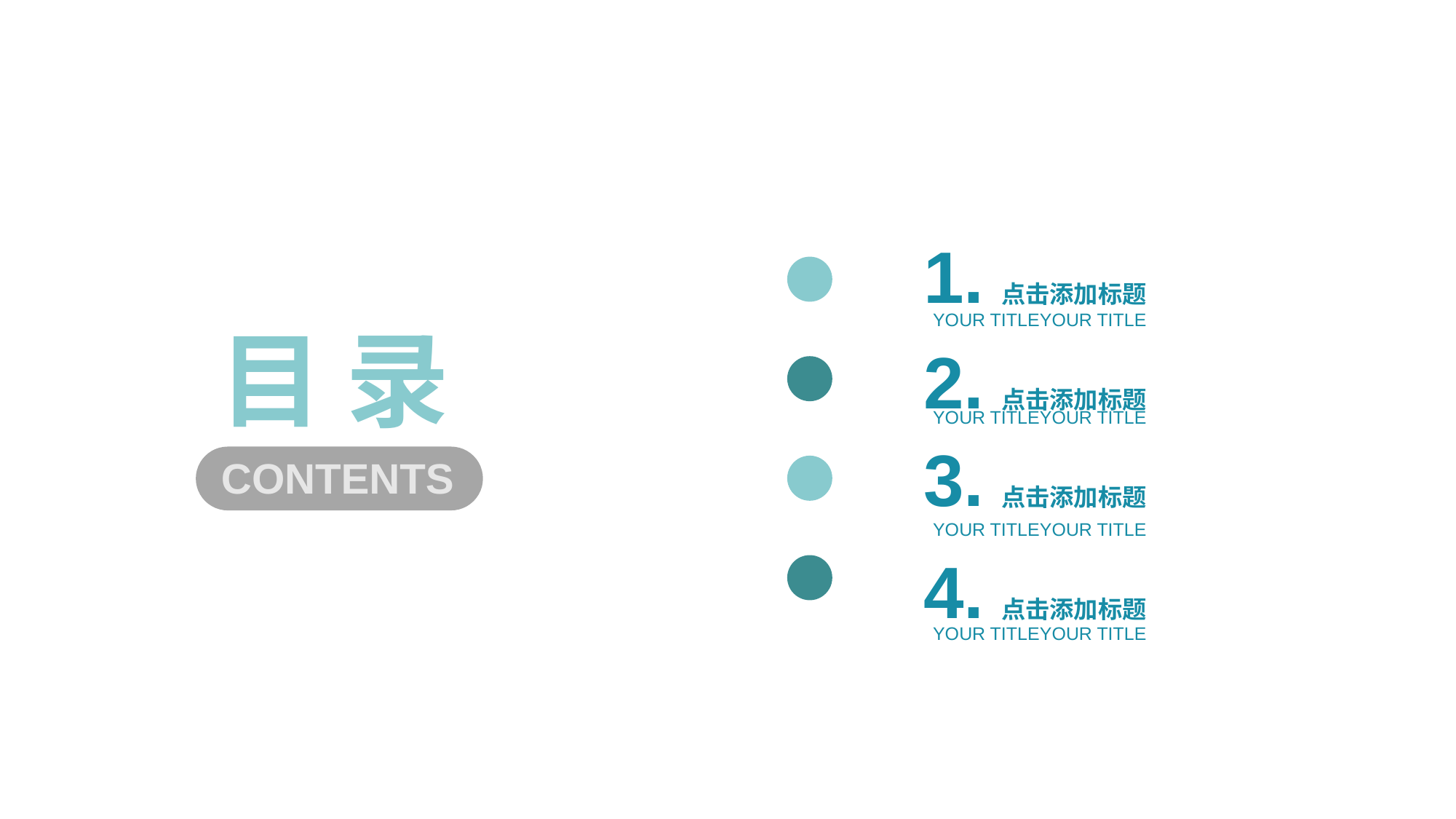

1.点击添加标题
YOUR TITLEYOUR TITLE

目 录
2.点击添加标题
YOUR TITLEYOUR TITLE

3.点击添加标题
YOUR TITLEYOUR TITLE

CONTENTS

4.点击添加标题
YOUR TITLEYOUR TITLE